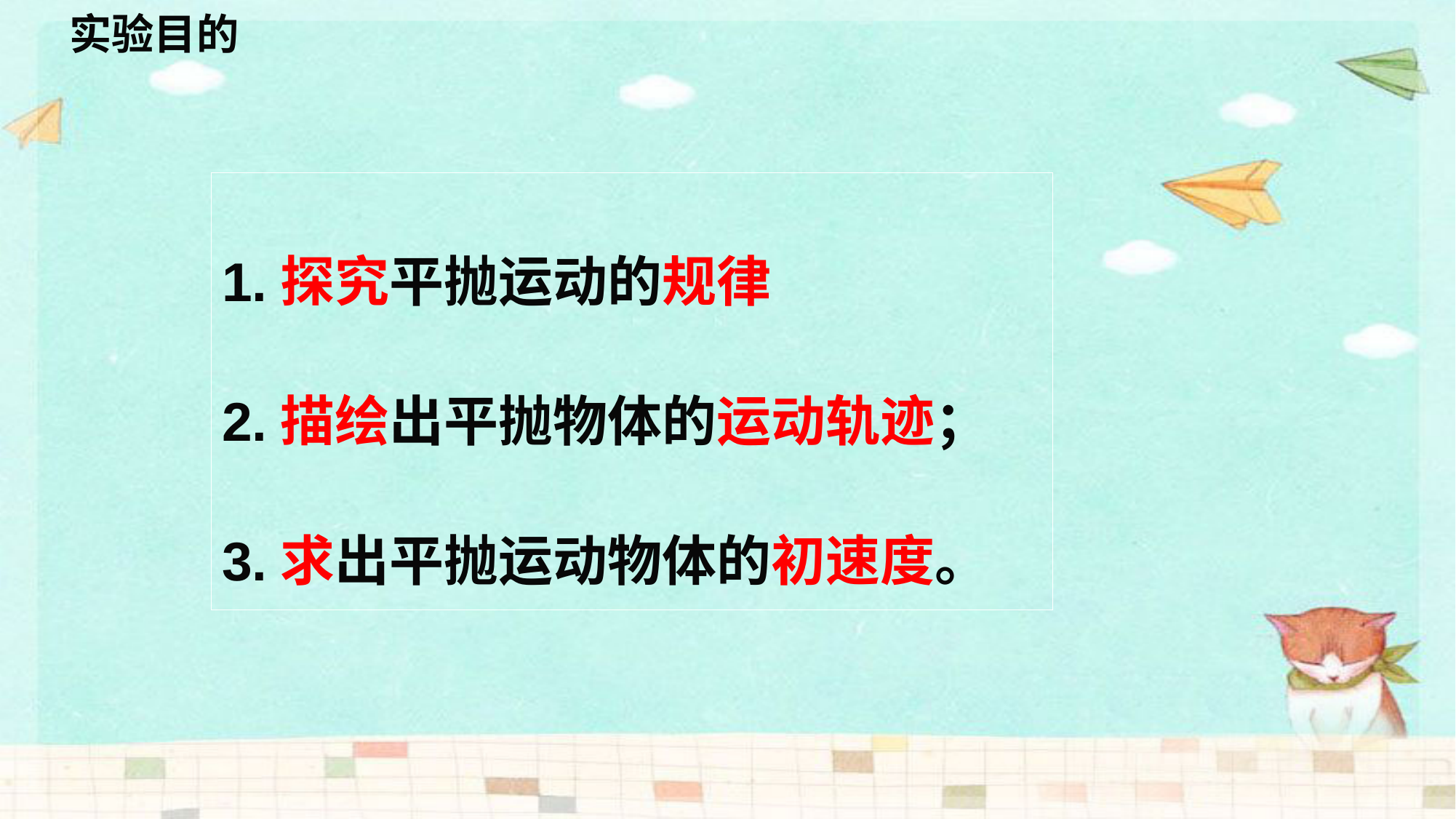

实验目的

1.探究平抛运动的规律

2.描绘出平抛物体的运动轨迹；

3.求出平抛运动物体的初速度。